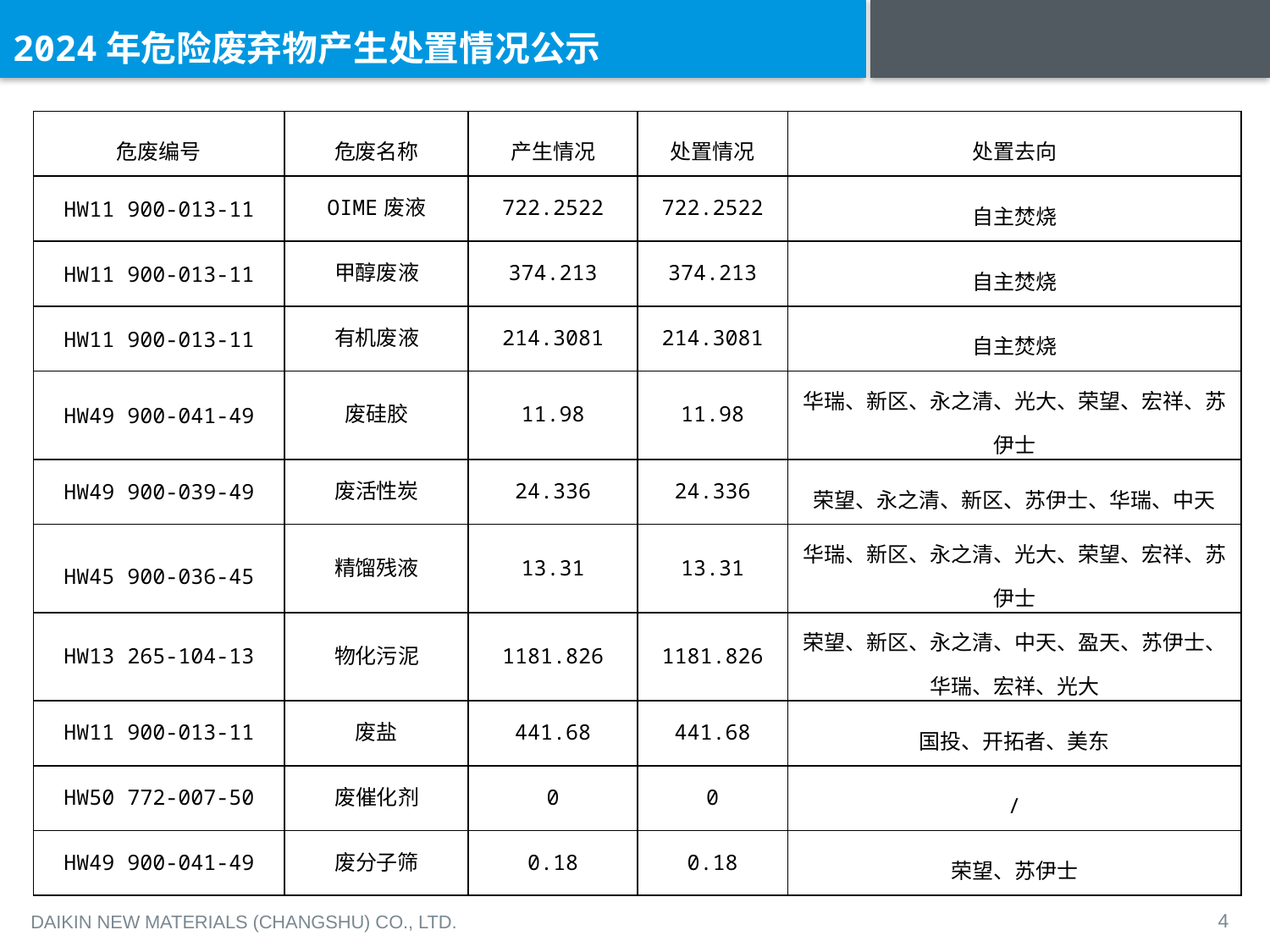

2024年危险废弃物产生处置情况公示
| 危废编号 | 危废名称 | 产生情况 | 处置情况 | 处置去向 |
| --- | --- | --- | --- | --- |
| HW11 900-013-11 | OIME废液 | 722.2522 | 722.2522 | 自主焚烧 |
| HW11 900-013-11 | 甲醇废液 | 374.213 | 374.213 | 自主焚烧 |
| HW11 900-013-11 | 有机废液 | 214.3081 | 214.3081 | 自主焚烧 |
| HW49 900-041-49 | 废硅胶 | 11.98 | 11.98 | 华瑞、新区、永之清、光大、荣望、宏祥、苏伊士 |
| HW49 900-039-49 | 废活性炭 | 24.336 | 24.336 | 荣望、永之清、新区、苏伊士、华瑞、中天 |
| HW45 900-036-45 | 精馏残液 | 13.31 | 13.31 | 华瑞、新区、永之清、光大、荣望、宏祥、苏伊士 |
| HW13 265-104-13 | 物化污泥 | 1181.826 | 1181.826 | 荣望、新区、永之清、中天、盈天、苏伊士、华瑞、宏祥、光大 |
| HW11 900-013-11 | 废盐 | 441.68 | 441.68 | 国投、开拓者、美东 |
| HW50 772-007-50 | 废催化剂 | 0 | 0 | / |
| HW49 900-041-49 | 废分子筛 | 0.18 | 0.18 | 荣望、苏伊士 |